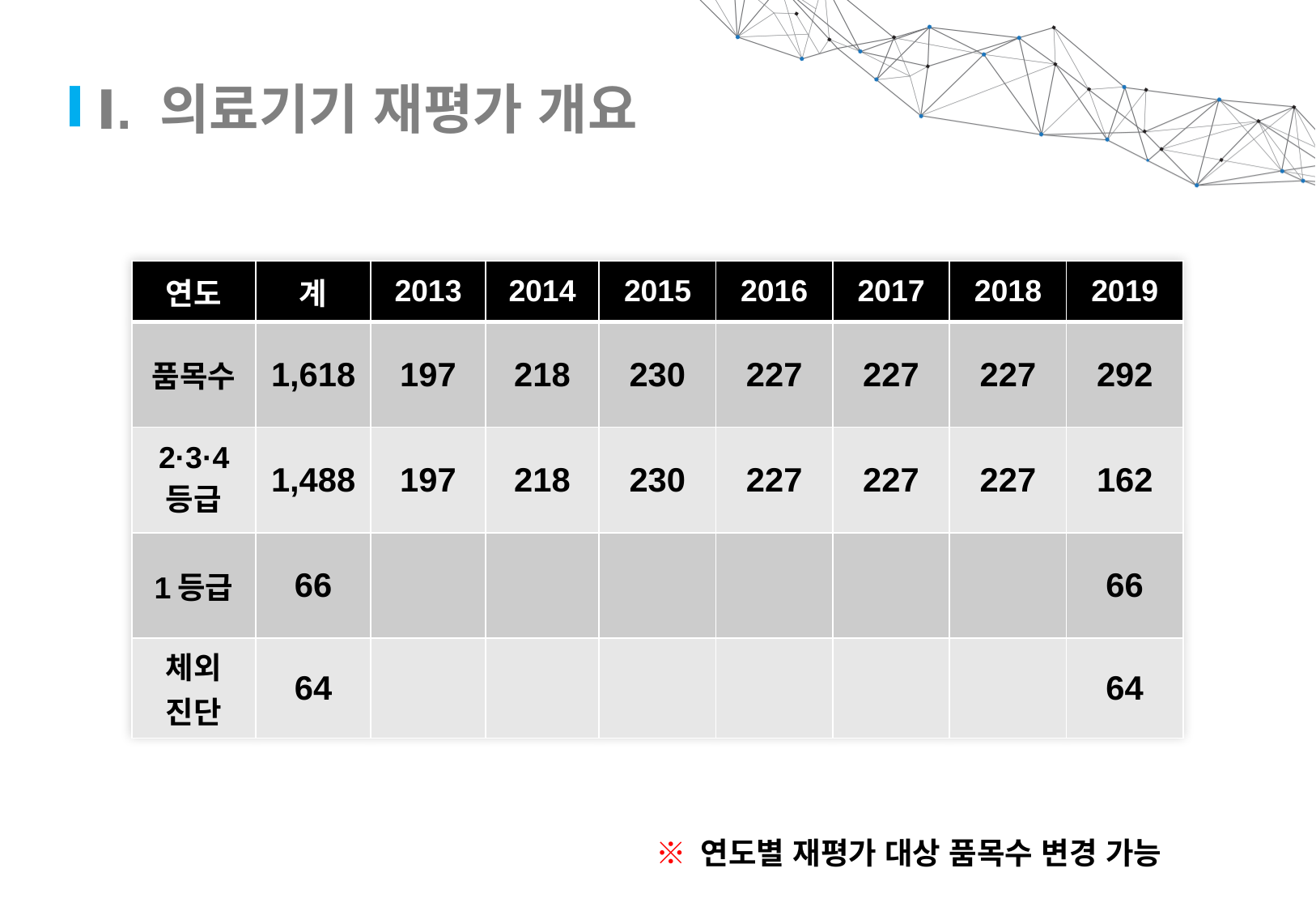

# Ⅰ. 의료기기 재평가 개요
| 연도 | 계 | 2013 | 2014 | 2015 | 2016 | 2017 | 2018 | 2019 |
| --- | --- | --- | --- | --- | --- | --- | --- | --- |
| 품목수 | 1,618 | 197 | 218 | 230 | 227 | 227 | 227 | 292 |
| 2·3·4 등급 | 1,488 | 197 | 218 | 230 | 227 | 227 | 227 | 162 |
| 1등급 | 66 |  |  |  |  |  |  | 66 |
| 체외 진단 | 64 |  |  |  |  |  |  | 64 |
※ 연도별 재평가 대상 품목수 변경 가능